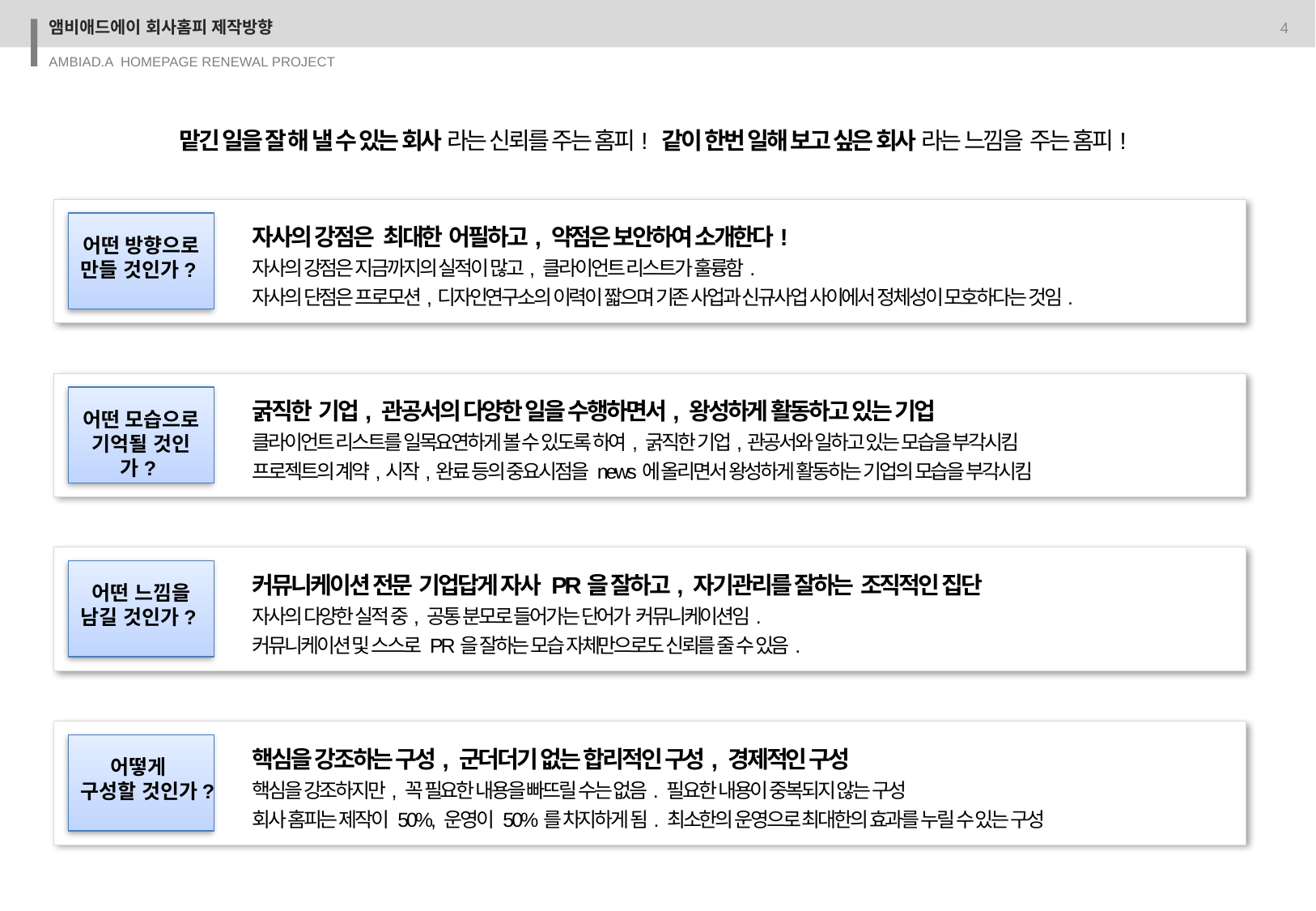

앰비애드에이 회사홈피 제작방향
맡긴 일을 잘 해 낼 수 있는 회사 라는 신뢰를 주는 홈피!  같이 한번 일해 보고 싶은 회사 라는 느낌을  주는 홈피!

자사의 강점은  최대한  어필하고, 약점은 보안하여 소개한다!
자사의 강점은 지금까지의 실적이 많고, 클라이언트 리스트가 훌륭함.
자사의 단점은 프로모션,디자인연구소의 이력이 짧으며 기존 사업과 신규사업 사이에서 정체성이 모호하다는 것임.

어떤 방향으로
만들 것인가?

굵직한  기업, 관공서의 다양한 일을 수행하면서, 왕성하게 활동하고 있는 기업
클라이언트 리스트를 일목요연하게 볼 수 있도록 하여, 굵직한 기업,관공서와 일하고 있는 모습을 부각시킴
프로젝트의 계약,시작,완료 등의 중요시점을 news에 올리면서 왕성하게 활동하는 기업의 모습을 부각시킴

어떤 모습으로
기억될 것인가?

커뮤니케이션 전문  기업답게 자사 PR을 잘하고, 자기관리를 잘하는  조직적인 집단
자사의 다양한 실적 중, 공통 분모로 들어가는 단어가  커뮤니케이션임.
커뮤니케이션 및 스스로 PR을 잘하는 모습 자체만으로도 신뢰를 줄 수 있음.

어떤 느낌을
남길 것인가?

핵심을 강조하는 구성, 군더더기 없는 합리적인 구성, 경제적인 구성
핵심을 강조하지만, 꼭 필요한 내용을 빠뜨릴 수는 없음. 필요한 내용이 중복되지 않는 구성
회사 홈피는 제작이 50%, 운영이 50%를 차지하게 됨. 최소한의 운영으로 최대한의 효과를 누릴 수 있는 구성

어떻게
구성할 것인가?